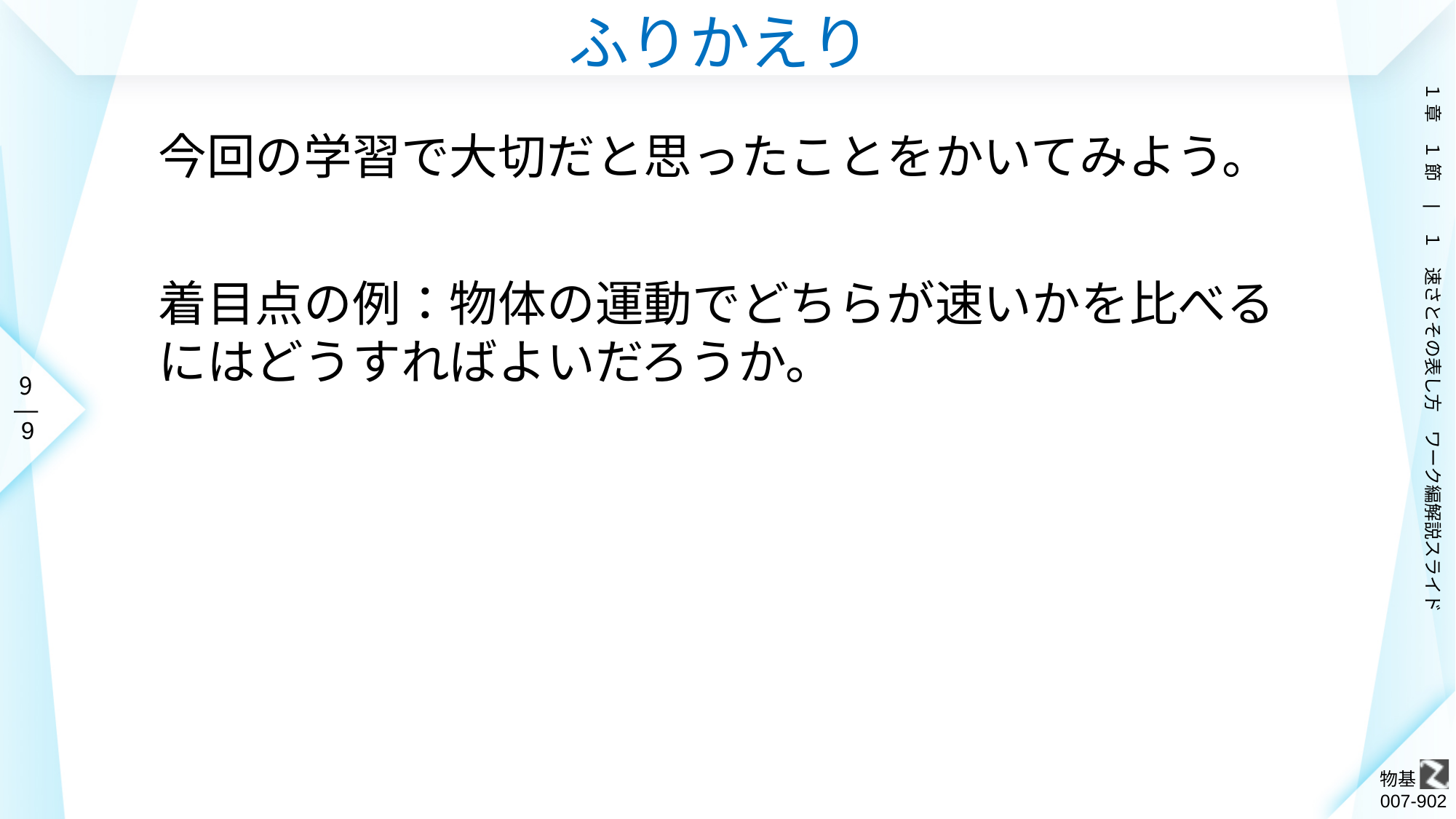

# ふりかえり
今回の学習で大切だと思ったことをかいてみよう。

着目点の例：物体の運動でどちらが速いかを比べるにはどうすればよいだろうか。